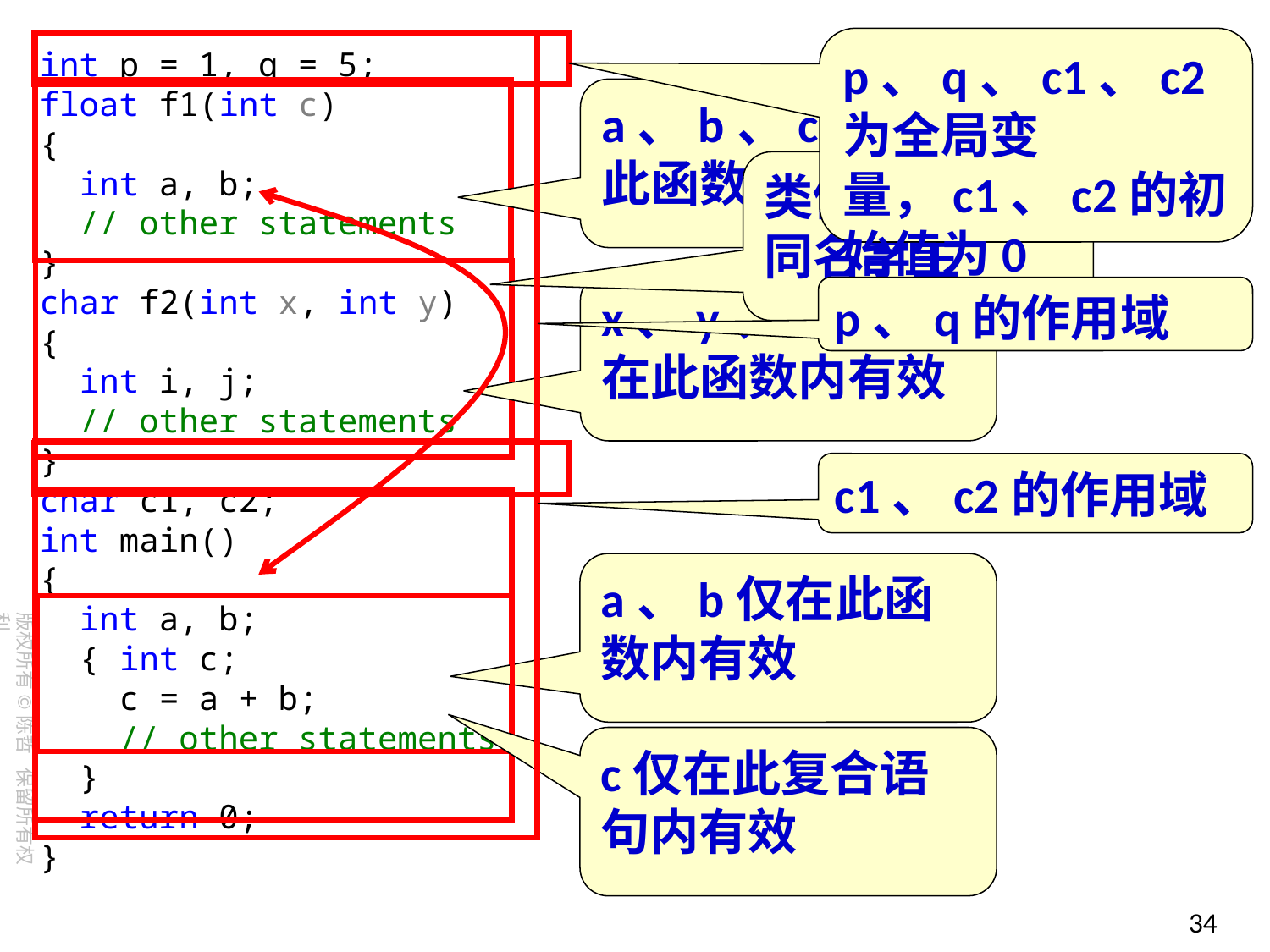

p、q、c1、c2为全局变量，c1、c2的初始值为0

int p = 1, q = 5;
float f1(int c)
{
  int a, b;
  // other statements
}
char f2(int x, int y)
{
  int i, j;
  // other statements
}
char c1, c2;
int main()
{
  int a, b;
  { int c;
    c = a + b;
    // other statements
  }
  return 0;
}
a、b、c仅在此函数内有效

类似于不同班同名学生

x、y、i、j仅在此函数内有效
p、q的作用域

c1、c2的作用域

a、b仅在此函数内有效

c仅在此复合语句内有效
34